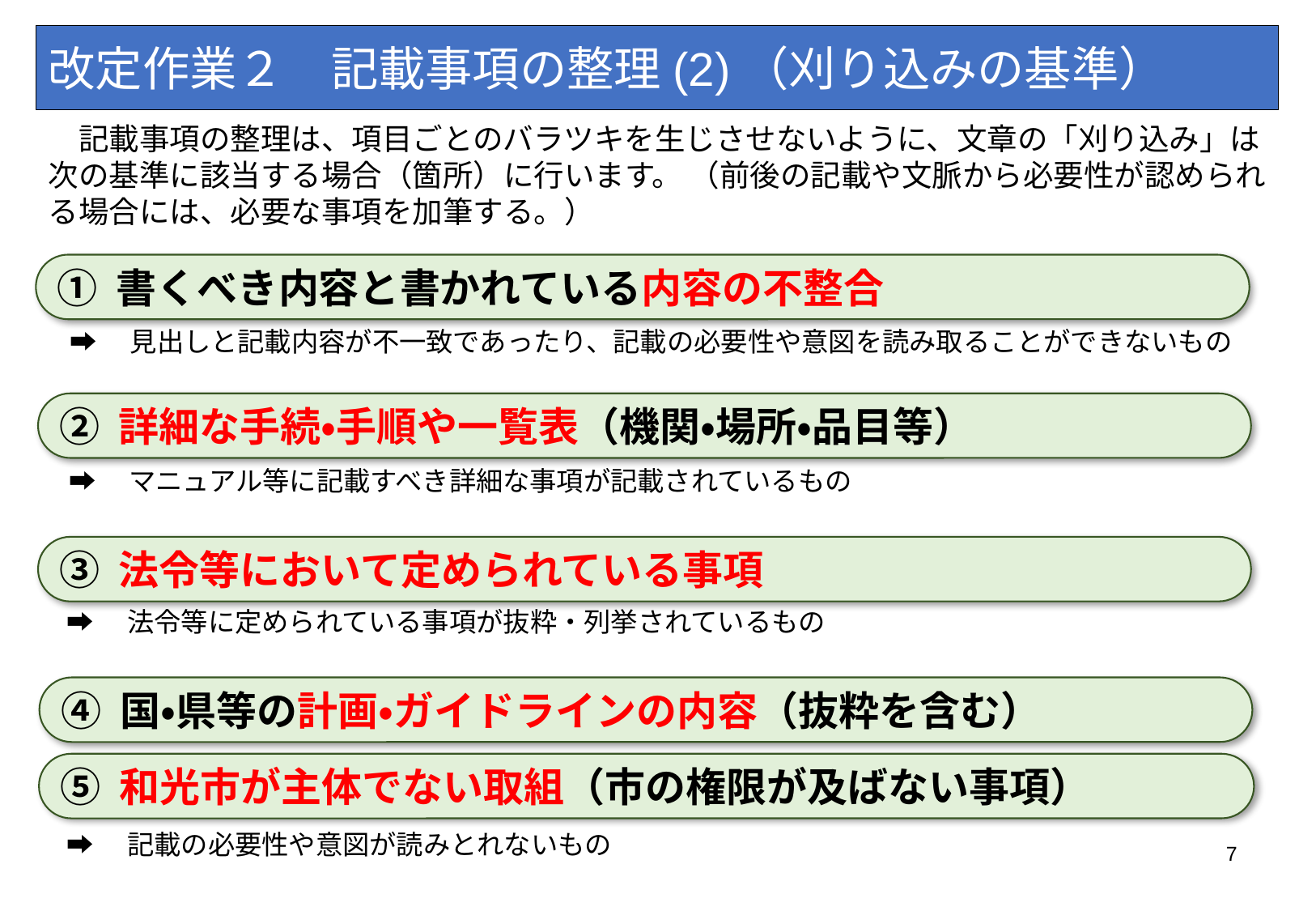

# 改定作業２　記載事項の整理(2)（刈り込みの基準）
　記載事項の整理は、項目ごとのバラツキを生じさせないように、文章の「刈り込み」は次の基準に該当する場合（箇所）に行います。 （前後の記載や文脈から必要性が認められる場合には、必要な事項を加筆する。）
① 書くべき内容と書かれている内容の不整合
➡　見出しと記載内容が不一致であったり、記載の必要性や意図を読み取ることができないもの
② 詳細な手続・手順や一覧表（機関・場所・品目等）
➡　マニュアル等に記載すべき詳細な事項が記載されているもの
③ 法令等において定められている事項
➡　法令等に定められている事項が抜粋・列挙されているもの
④ 国・県等の計画・ガイドラインの内容（抜粋を含む）
⑤ 和光市が主体でない取組（市の権限が及ばない事項）
➡　記載の必要性や意図が読みとれないもの
7